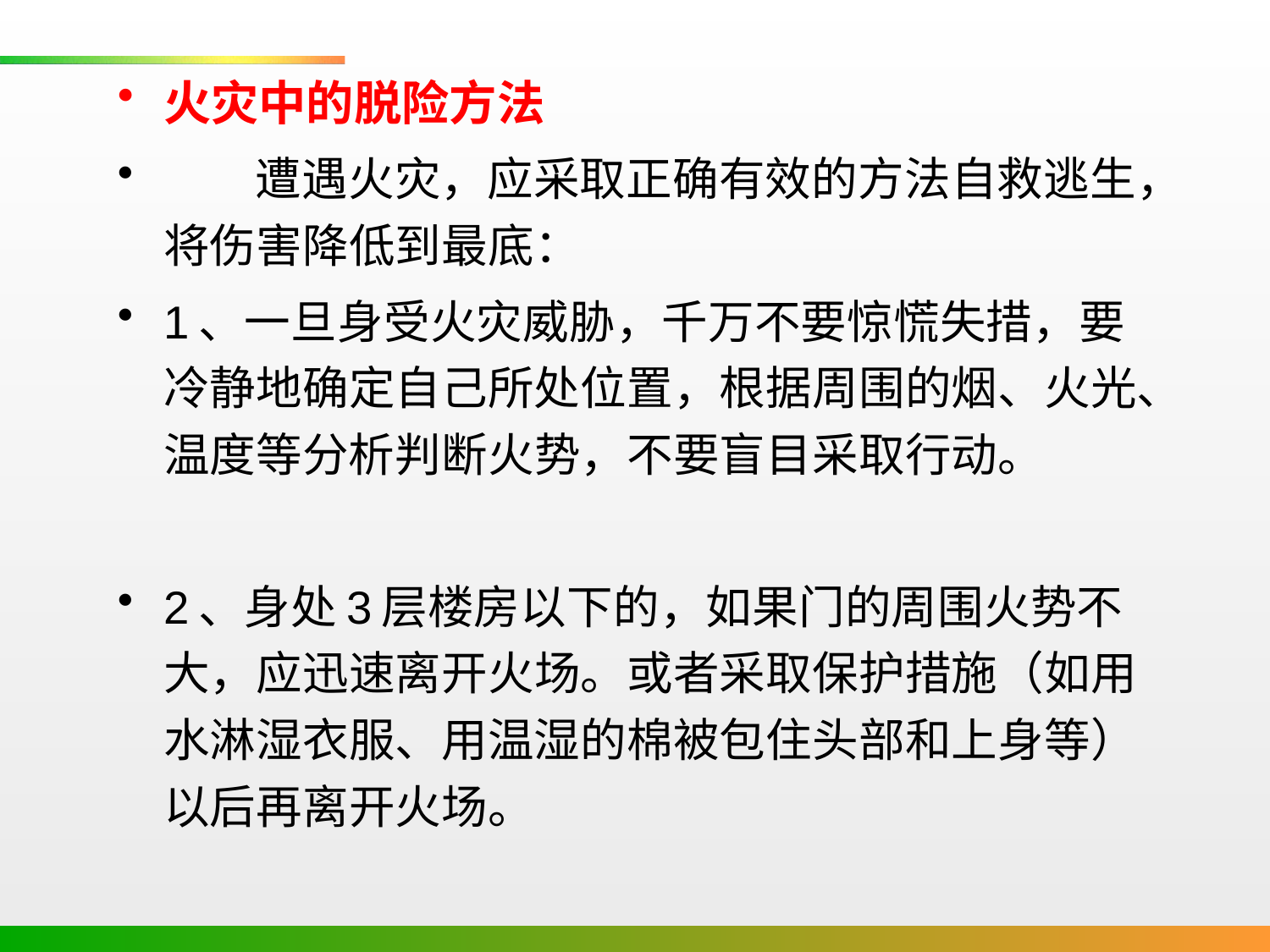

火灾中的脱险方法
        遭遇火灾，应采取正确有效的方法自救逃生，将伤害降低到最底：
1、一旦身受火灾威胁，千万不要惊慌失措，要冷静地确定自己所处位置，根据周围的烟、火光、温度等分析判断火势，不要盲目采取行动。

2、身处3层楼房以下的，如果门的周围火势不大，应迅速离开火场。或者采取保护措施（如用水淋湿衣服、用温湿的棉被包住头部和上身等）以后再离开火场。